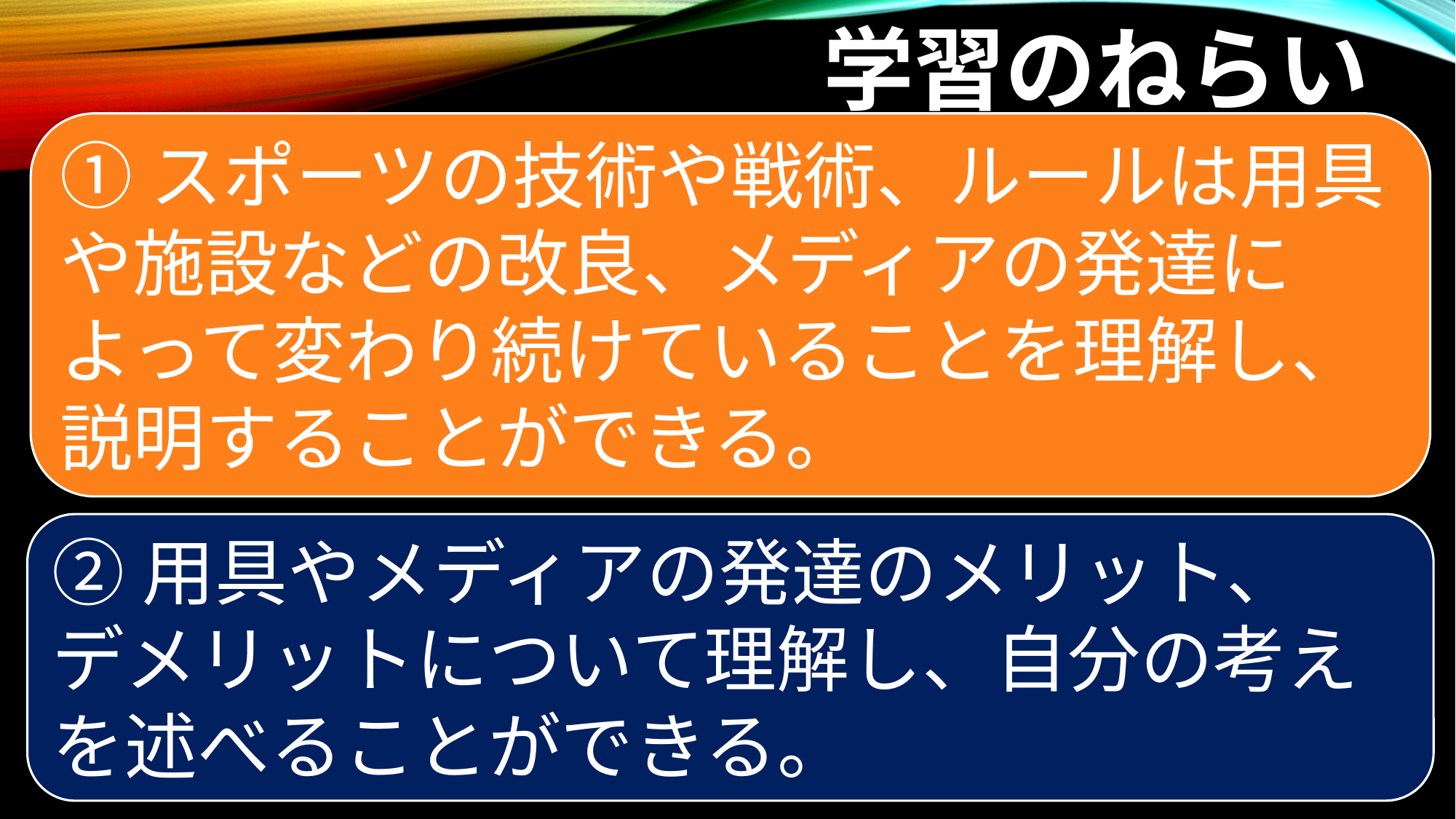

# 学習のねらい
①スポーツの技術や戦術、ルールは用具や施設などの改良、メディアの発達によって変わり続けていることを理解し、説明することができる。
②用具やメディアの発達のメリット、
デメリットについて理解し、自分の考えを述べることができる。